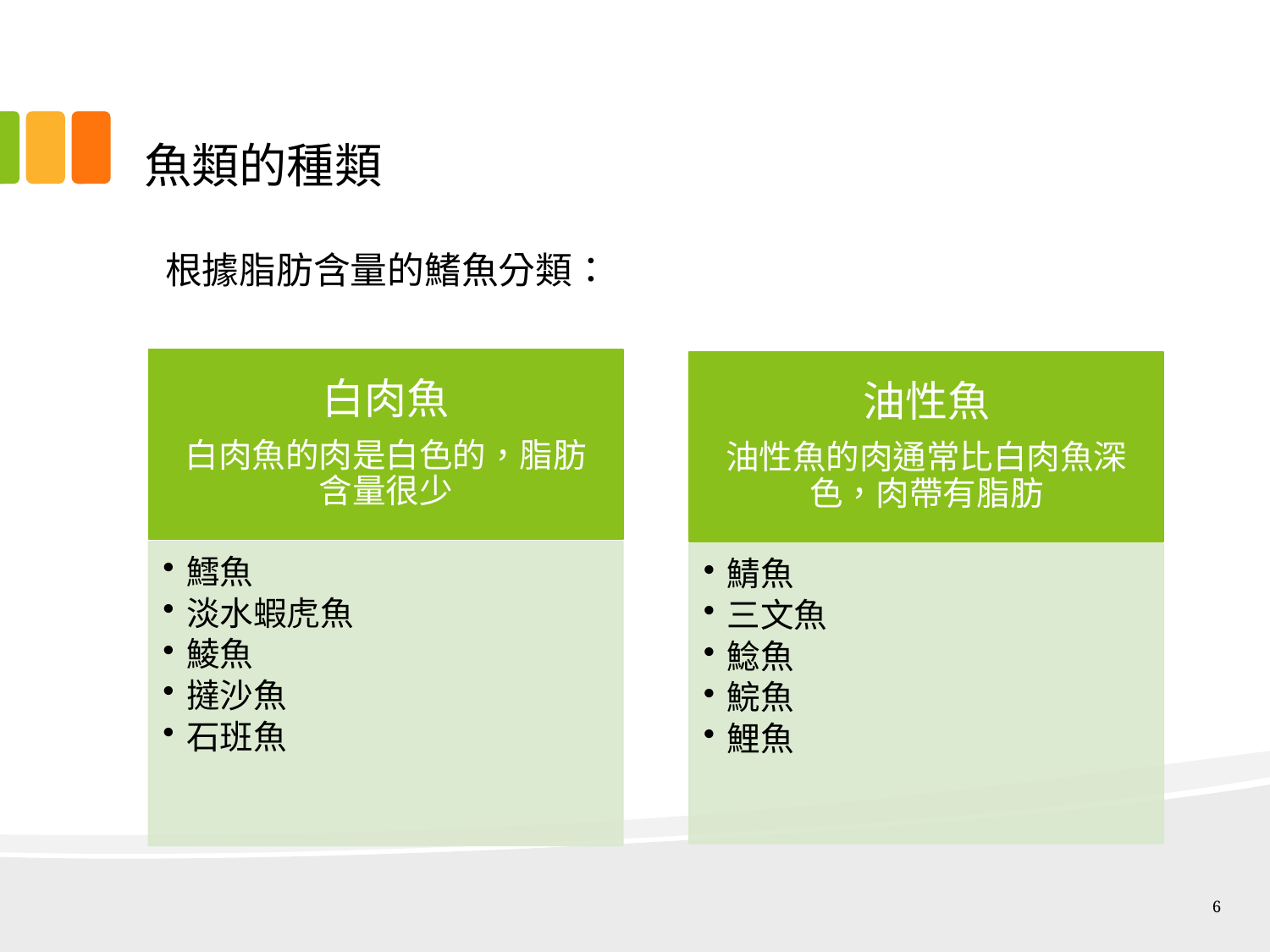

# 魚類的種類
根據脂肪含量的鰭魚分類：
白肉魚
白肉魚的肉是白色的，脂肪含量很少
鱈魚
淡水蝦虎魚
鯪魚
撻沙魚
石班魚

油性魚
油性魚的肉通常比白肉魚深色，肉帶有脂肪
鯖魚
三文魚
鯰魚
鯇魚
鯉魚
6